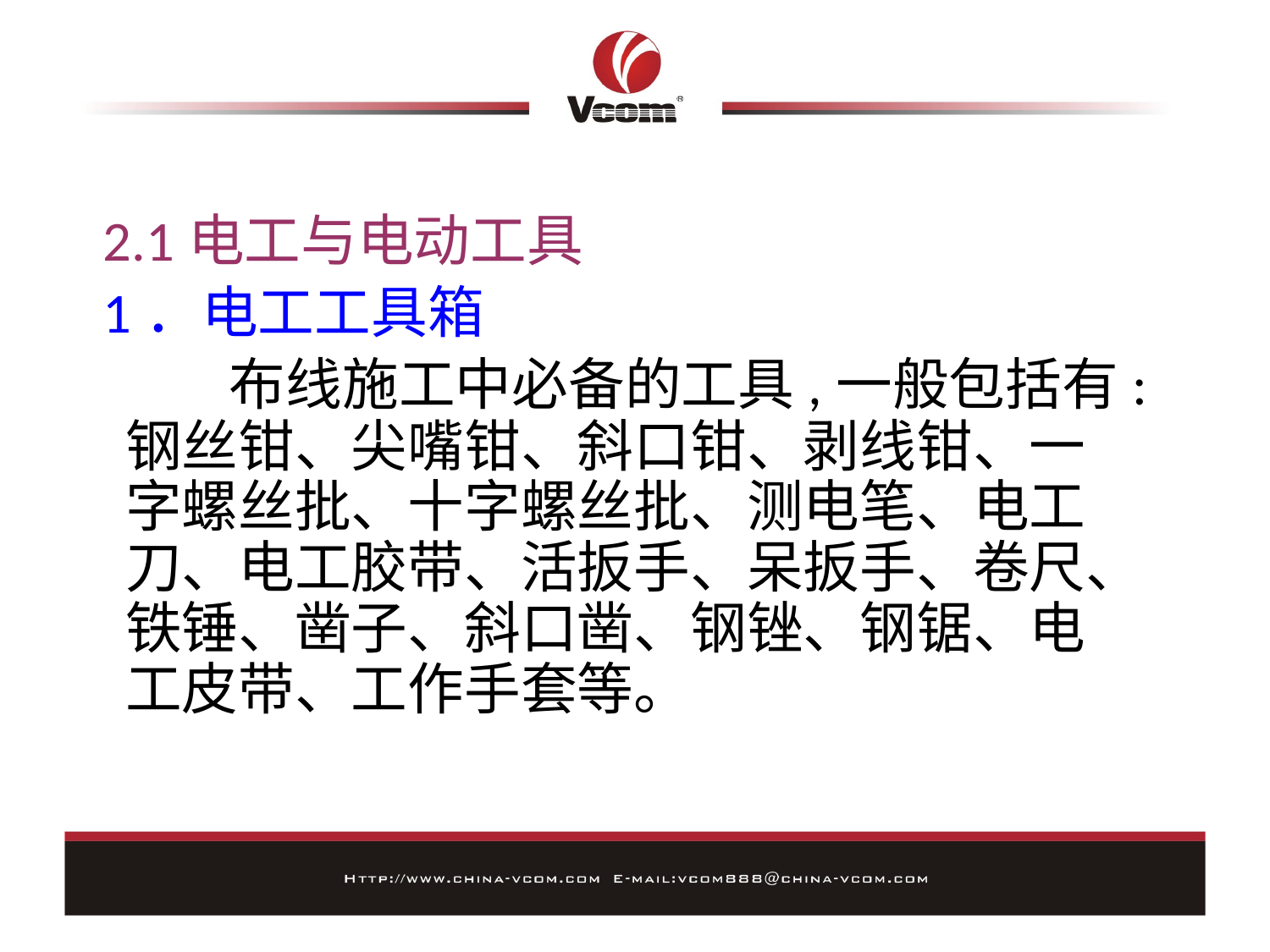

#
  2.1电工与电动工具
  1．电工工具箱
 　　 布线施工中必备的工具,一般包括有:钢丝钳、尖嘴钳、斜口钳、剥线钳、一字螺丝批、十字螺丝批、测电笔、电工刀、电工胶带、活扳手、呆扳手、卷尺、铁锤、凿子、斜口凿、钢锉、钢锯、电工皮带、工作手套等。